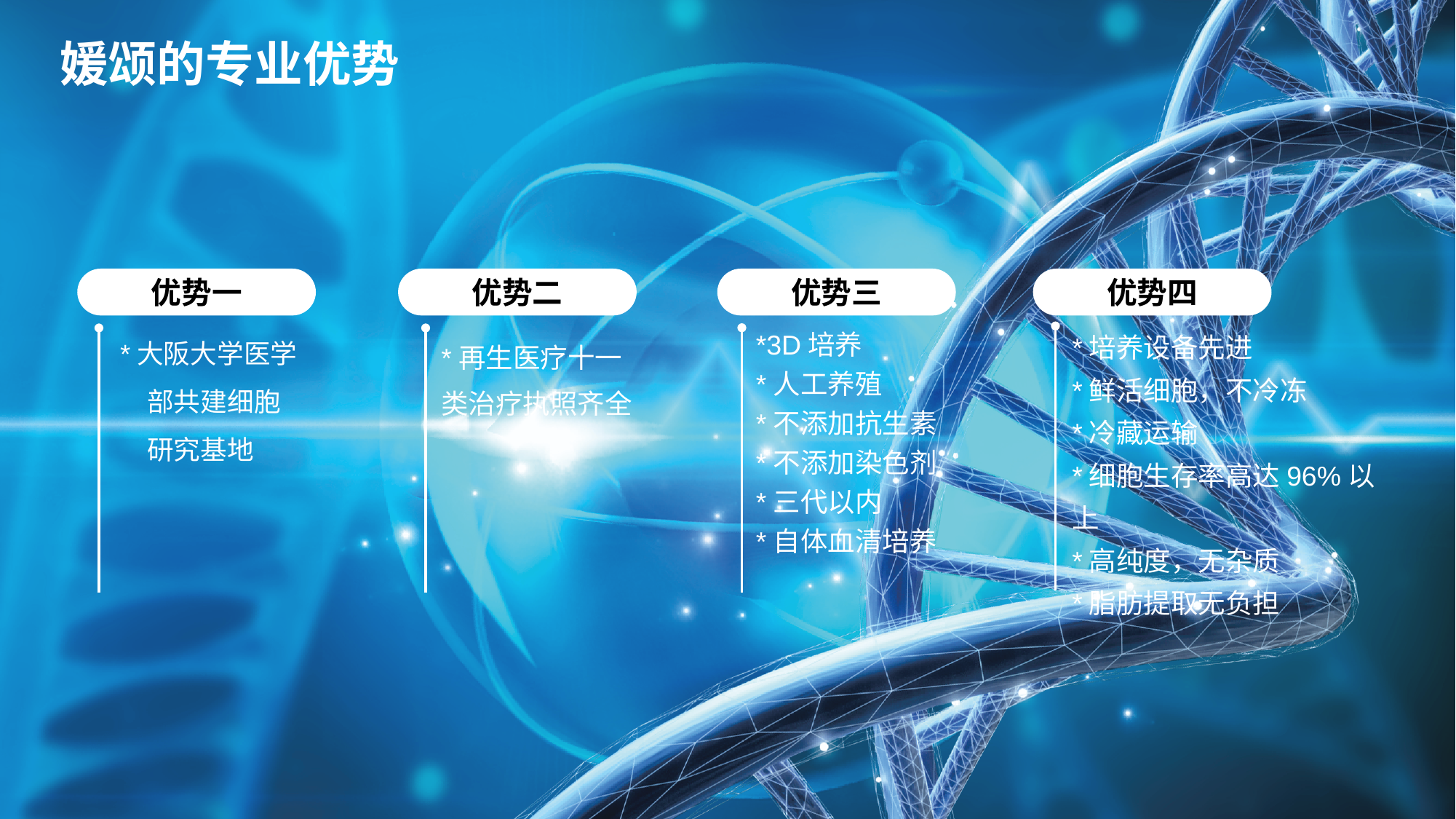

媛颂的专业优势
优势一
优势二
优势三
优势四
*大阪大学医学部共建细胞研究基地
*3D培养
*人工养殖
*不添加抗生素
*不添加染色剂
*三代以内
*自体血清培养

*培养设备先进
*鲜活细胞，不冷冻
*冷藏运输
*细胞生存率高达96%以上
*高纯度，无杂质
*脂肪提取无负担
*再生医疗十一类治疗执照齐全